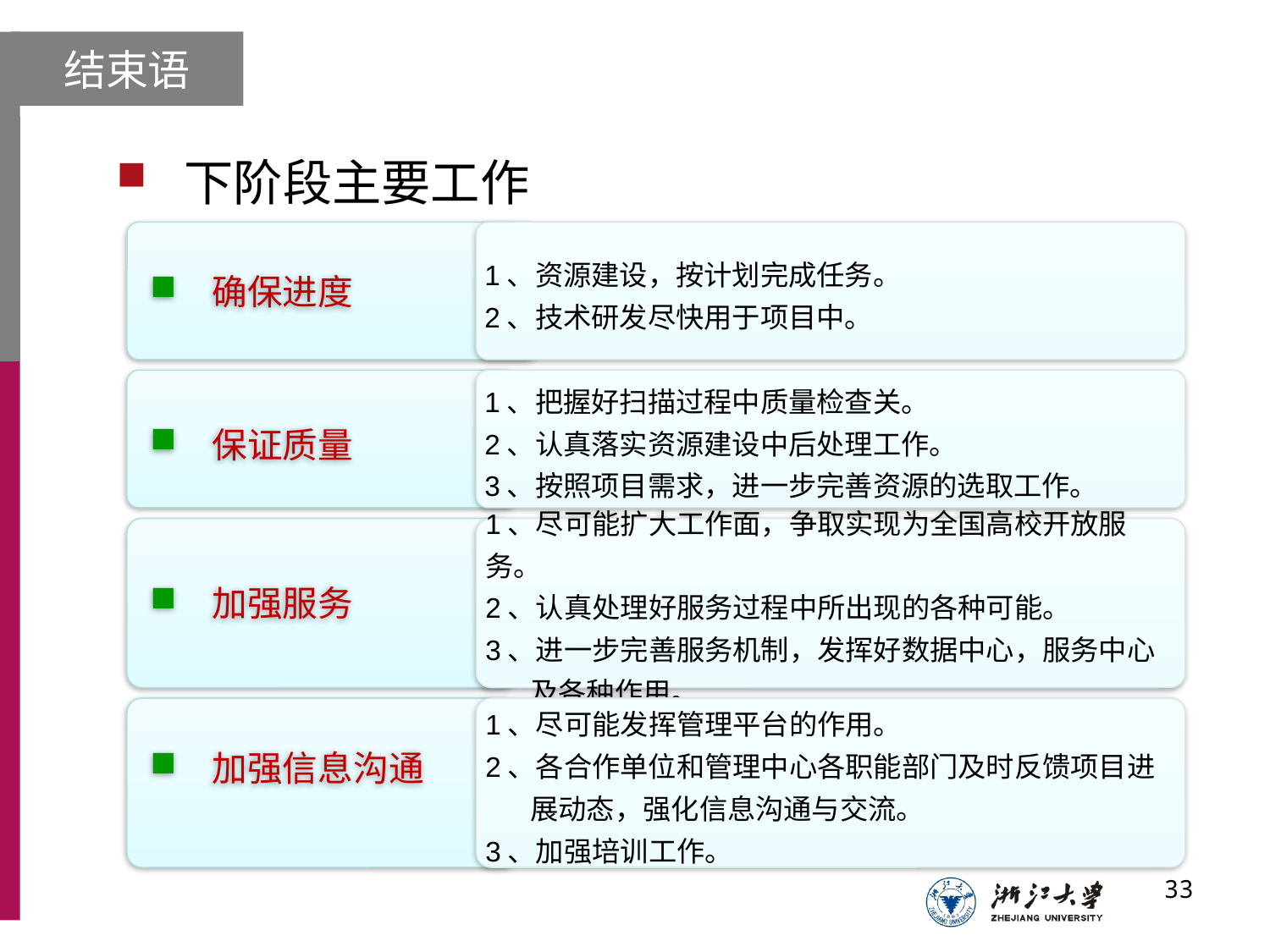

结束语
下阶段主要工作

1、资源建设，按计划完成任务。
2、技术研发尽快用于项目中。
   确保进度

1、把握好扫描过程中质量检查关。
2、认真落实资源建设中后处理工作。
3、按照项目需求，进一步完善资源的选取工作。
   保证质量

1、尽可能扩大工作面，争取实现为全国高校开放服务。
2、认真处理好服务过程中所出现的各种可能。
3、进一步完善服务机制，发挥好数据中心，服务中心
      及各种作用。
   加强服务

1、尽可能发挥管理平台的作用。
2、各合作单位和管理中心各职能部门及时反馈项目进
      展动态，强化信息沟通与交流。
3、加强培训工作。
   加强信息沟通
33